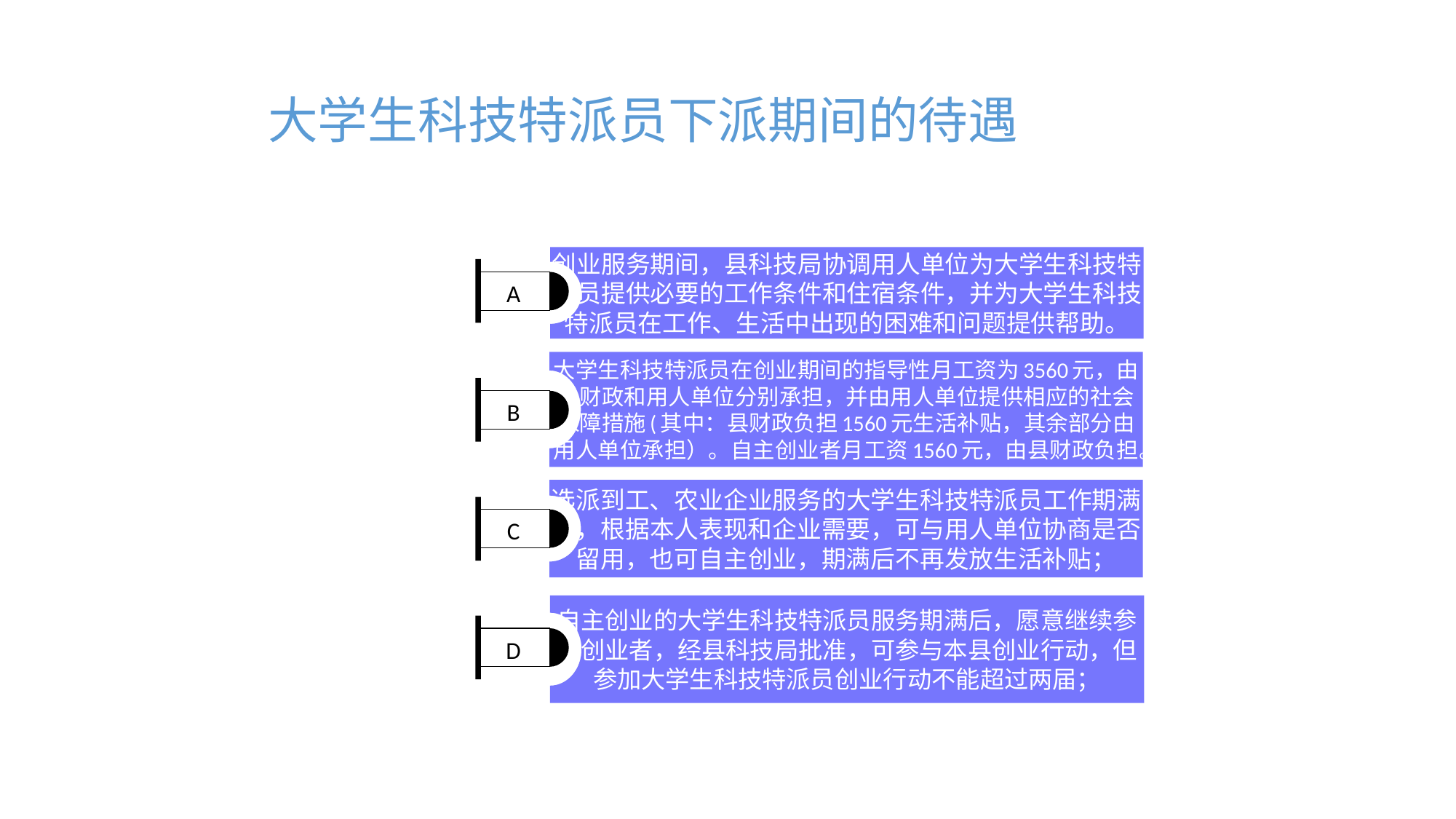

# 大学生科技特派员下派期间的待遇
创业服务期间，县科技局协调用人单位为大学生科技特派员提供必要的工作条件和住宿条件，并为大学生科技特派员在工作、生活中出现的困难和问题提供帮助。

A

大学生科技特派员在创业期间的指导性月工资为3560元，由县财政和用人单位分别承担，并由用人单位提供相应的社会保障措施(其中：县财政负担1560元生活补贴，其余部分由用人单位承担）。自主创业者月工资1560元，由县财政负担。

B

选派到工、农业企业服务的大学生科技特派员工作期满后，根据本人表现和企业需要，可与用人单位协商是否留用，也可自主创业，期满后不再发放生活补贴；

C

自主创业的大学生科技特派员服务期满后，愿意继续参加创业者，经县科技局批准，可参与本县创业行动，但参加大学生科技特派员创业行动不能超过两届；

D